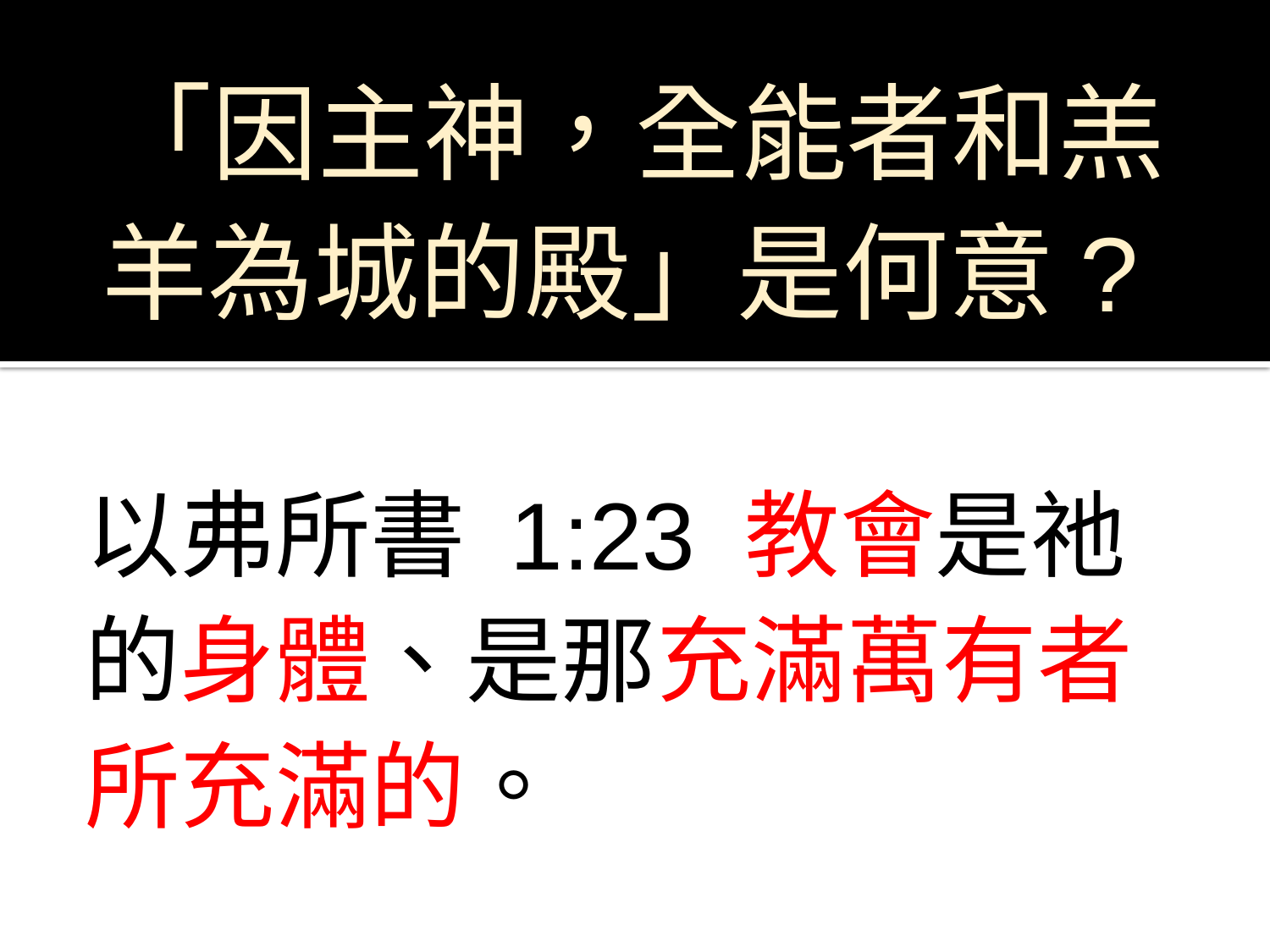

# 「因主神，全能者和羔羊為城的殿」是何意?
以弗所書 1:23 教會是祂的身體、是那充滿萬有者所充滿的。